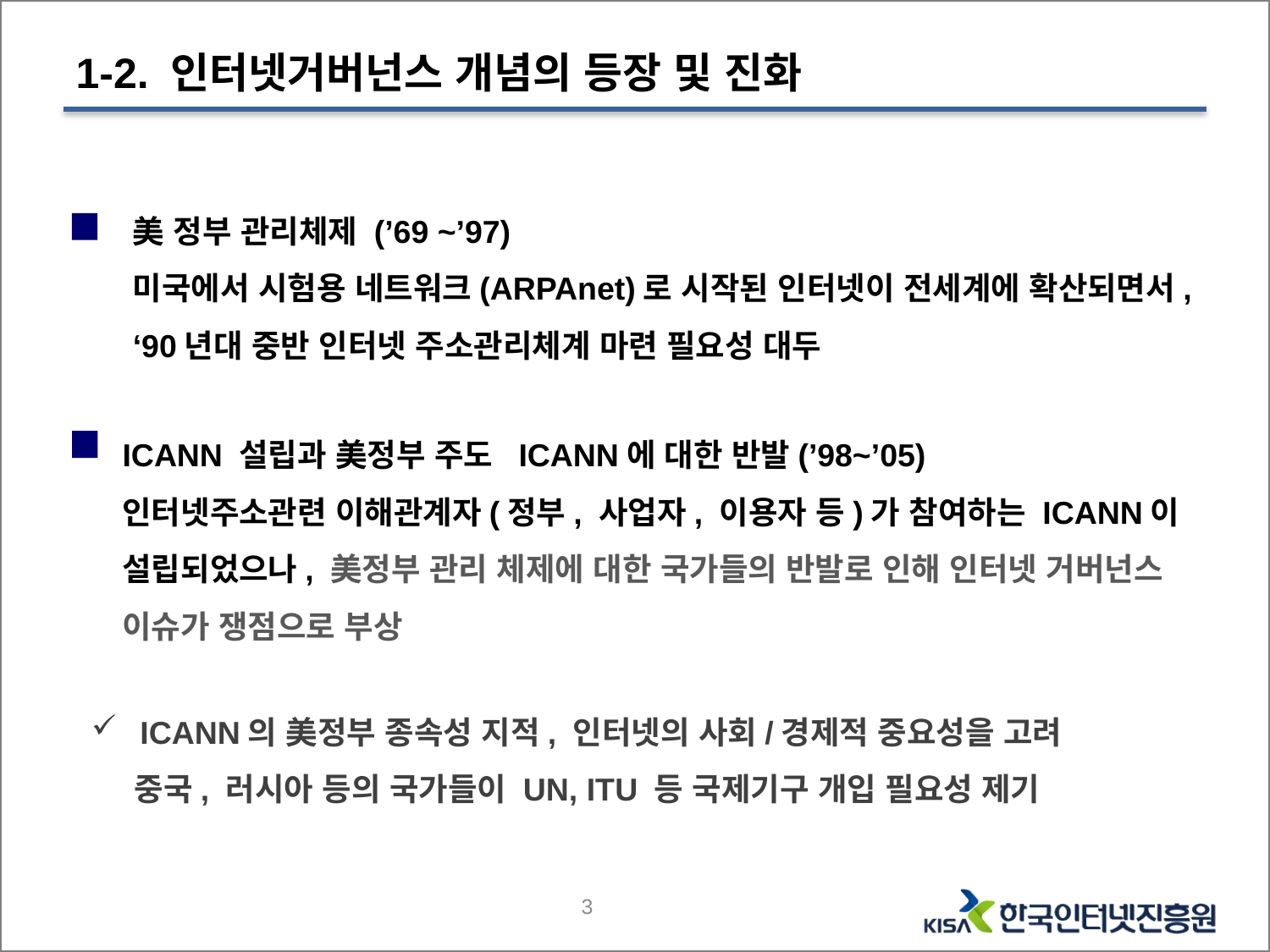

# 1-2. 인터넷거버넌스 개념의 등장 및 진화
美 정부 관리체제 (’69 ~’97)
미국에서 시험용 네트워크(ARPAnet)로 시작된 인터넷이 전세계에 확산되면서, ‘90년대 중반 인터넷 주소관리체계 마련 필요성 대두

ICANN 설립과 美정부 주도  ICANN에 대한 반발(’98~’05)
인터넷주소관련 이해관계자(정부, 사업자, 이용자 등)가 참여하는 ICANN이 설립되었으나, 美정부 관리 체제에 대한 국가들의 반발로 인해 인터넷 거버넌스 이슈가 쟁점으로 부상

 ICANN의 美정부 종속성 지적, 인터넷의 사회/경제적 중요성을 고려
    중국, 러시아 등의 국가들이 UN, ITU 등 국제기구 개입 필요성 제기

3